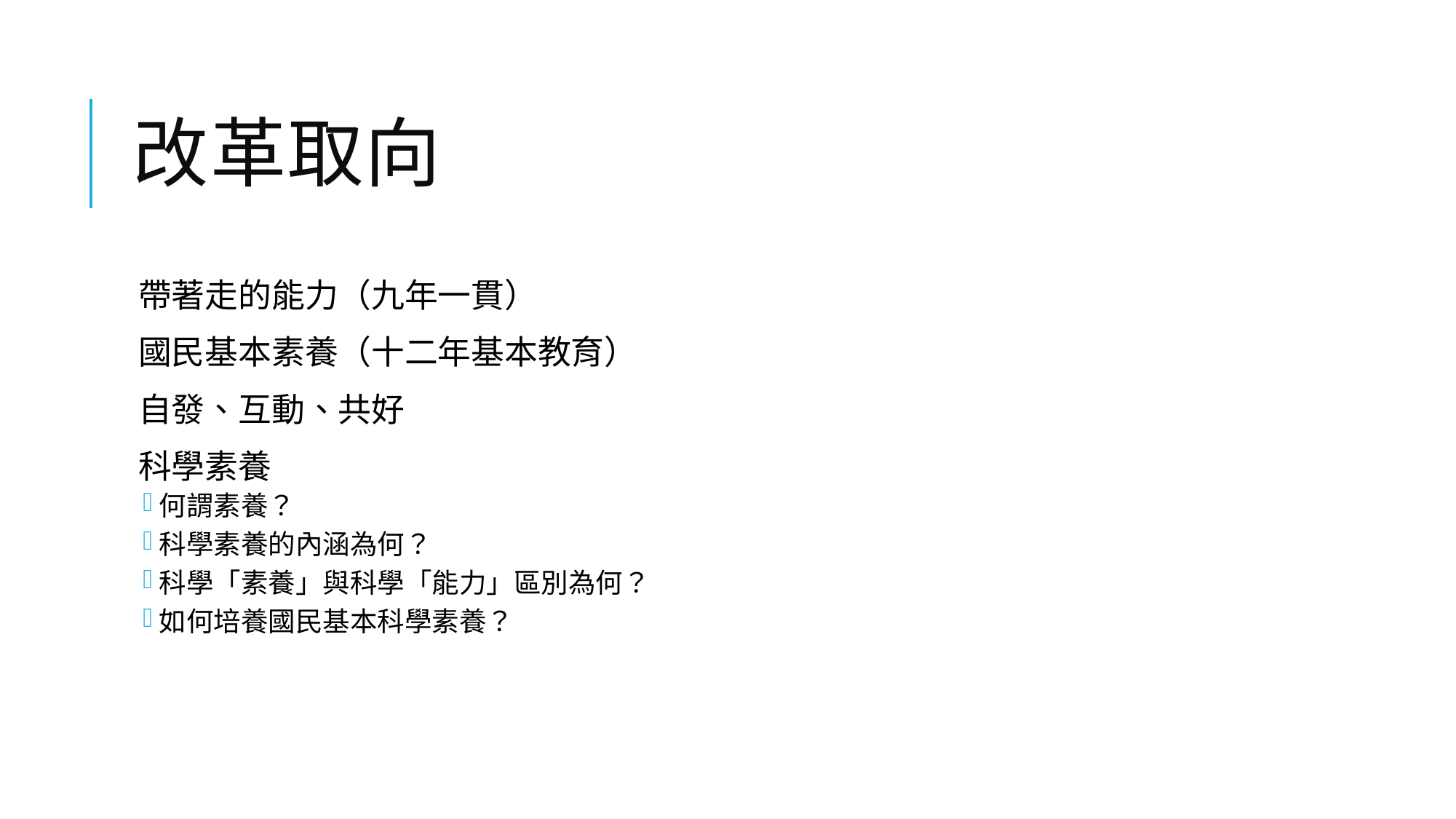

# 改革取向
帶著走的能力（九年一貫）
國民基本素養（十二年基本教育）
自發、互動、共好
科學素養
何謂素養？
科學素養的內涵為何？
科學「素養」與科學「能力」區別為何？
如何培養國民基本科學素養？